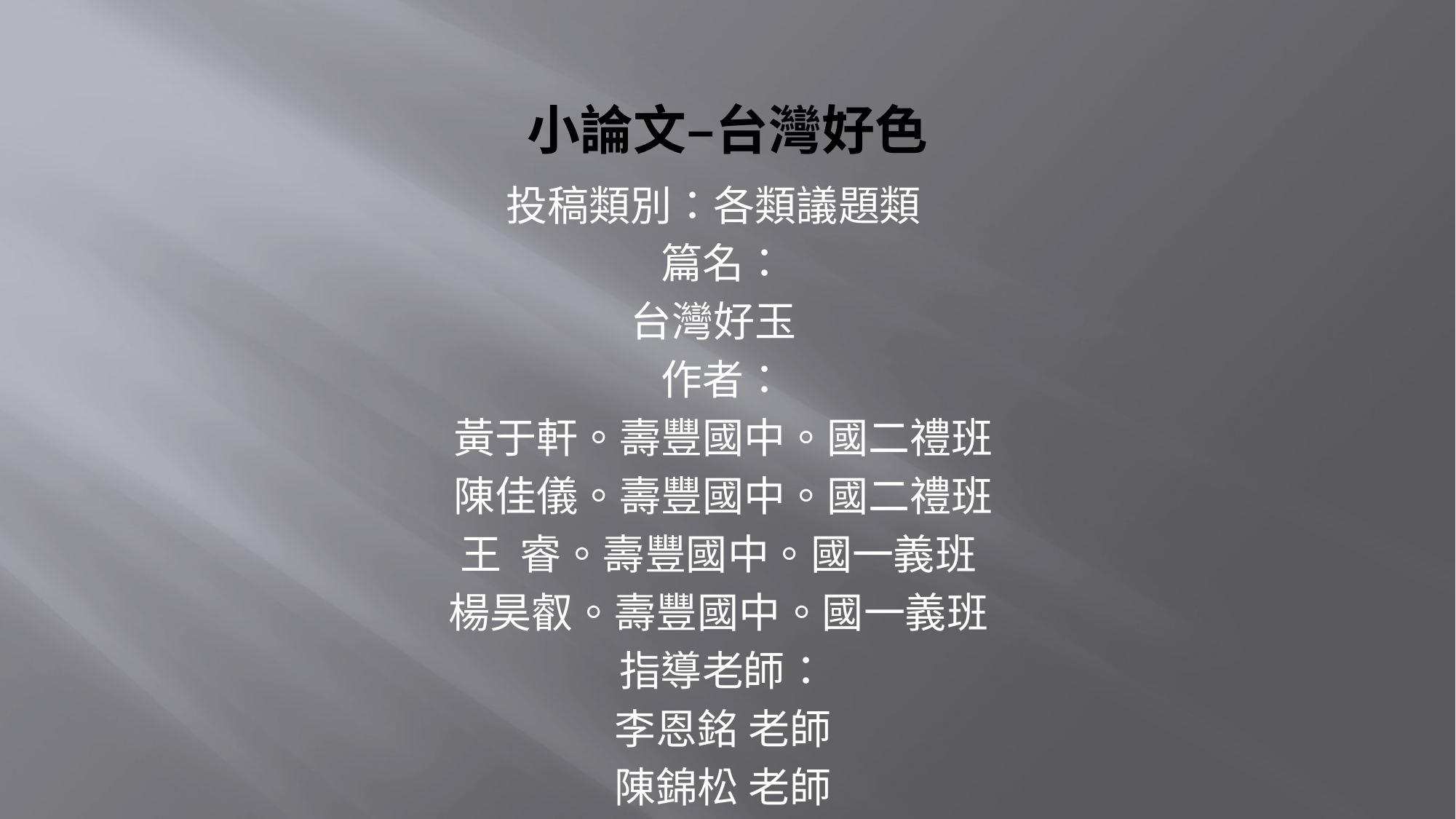

# 小論文–台灣好色
投稿類別：各類議題類
篇名：
台灣好玉
作者：
黃于軒。壽豐國中。國二禮班
陳佳儀。壽豐國中。國二禮班
王  睿。壽豐國中。國一義班
楊昊叡。壽豐國中。國一義班
指導老師：
李恩銘 老師
陳錦松 老師